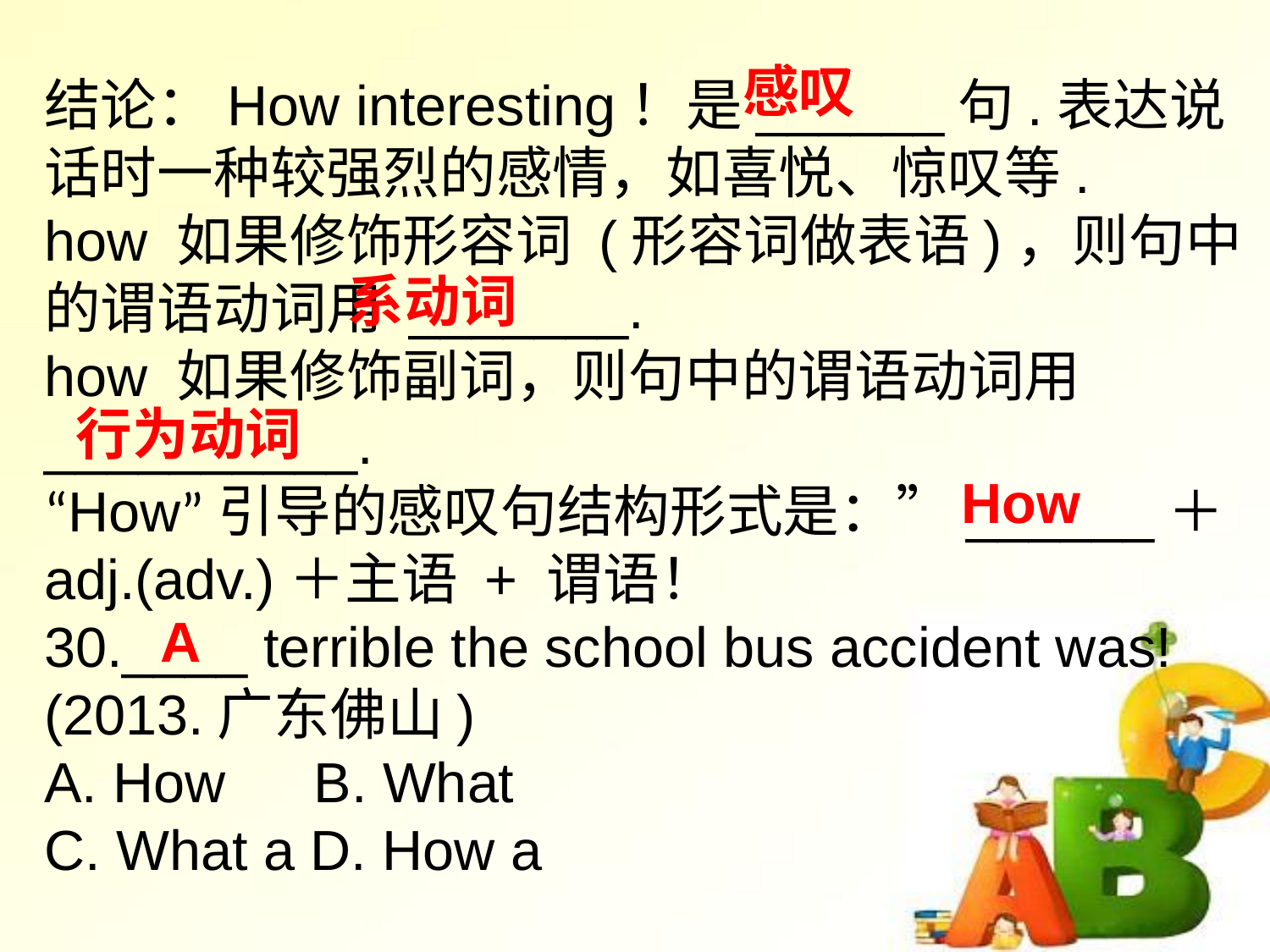

感叹
结论：How interesting！是______句.表达说话时一种较强烈的感情，如喜悦、惊叹等.
how 如果修饰形容词 (形容词做表语)，则句中的谓语动词用 _______.
how 如果修饰副词，则句中的谓语动词用__________.
“How”引导的感叹句结构形式是：”______＋adj.(adv.)＋主语 + 谓语！
30.____ terrible the school bus accident was! (2013.广东佛山)
A. How 	 B. What
C. What a D. How a
系动词
行为动词
How
A